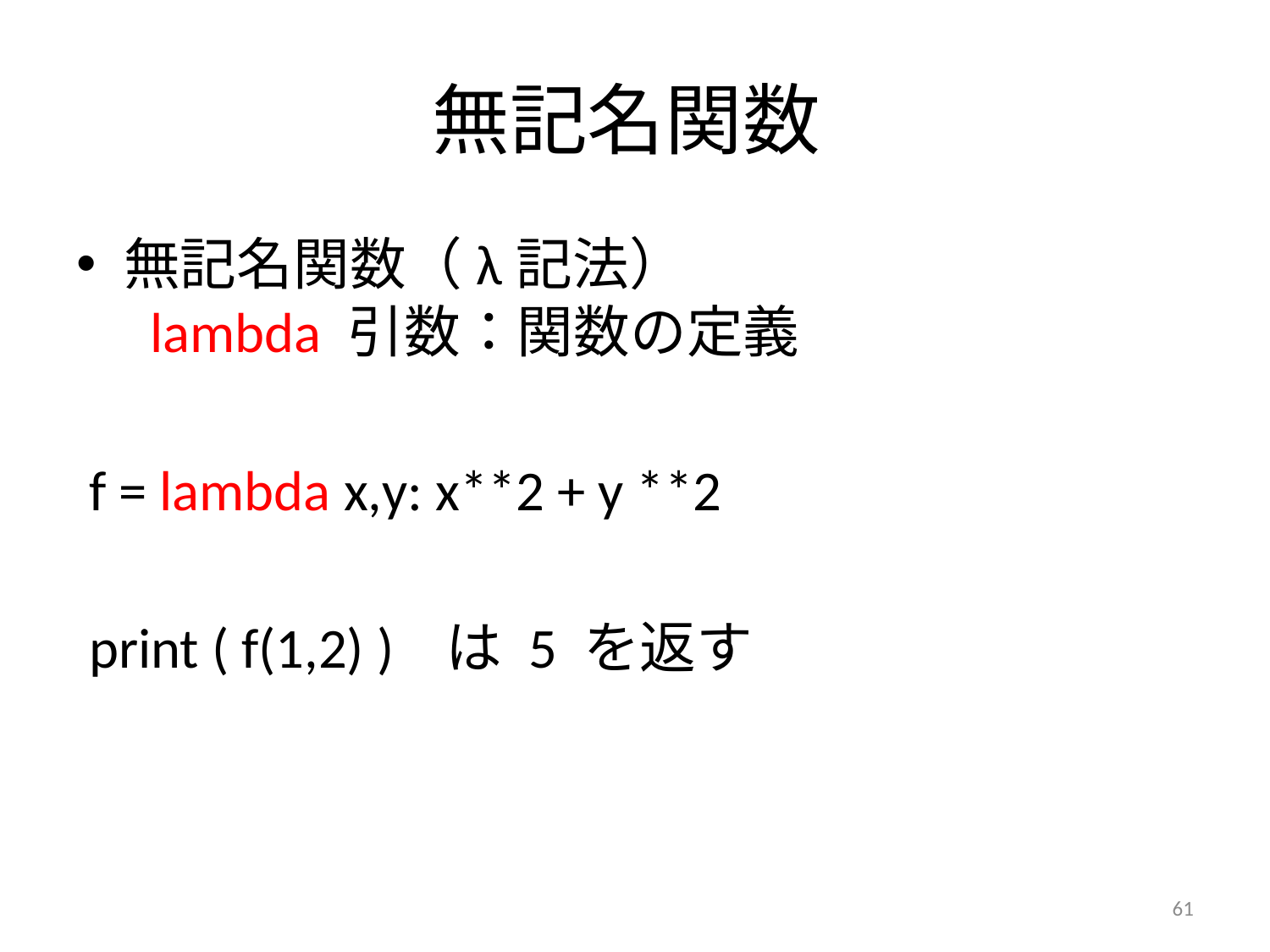

# 無記名関数
無記名関数（λ記法）
 lambda 引数：関数の定義

 f = lambda x,y: x**2 + y **2

 print ( f(1,2) )   は 5 を返す
61